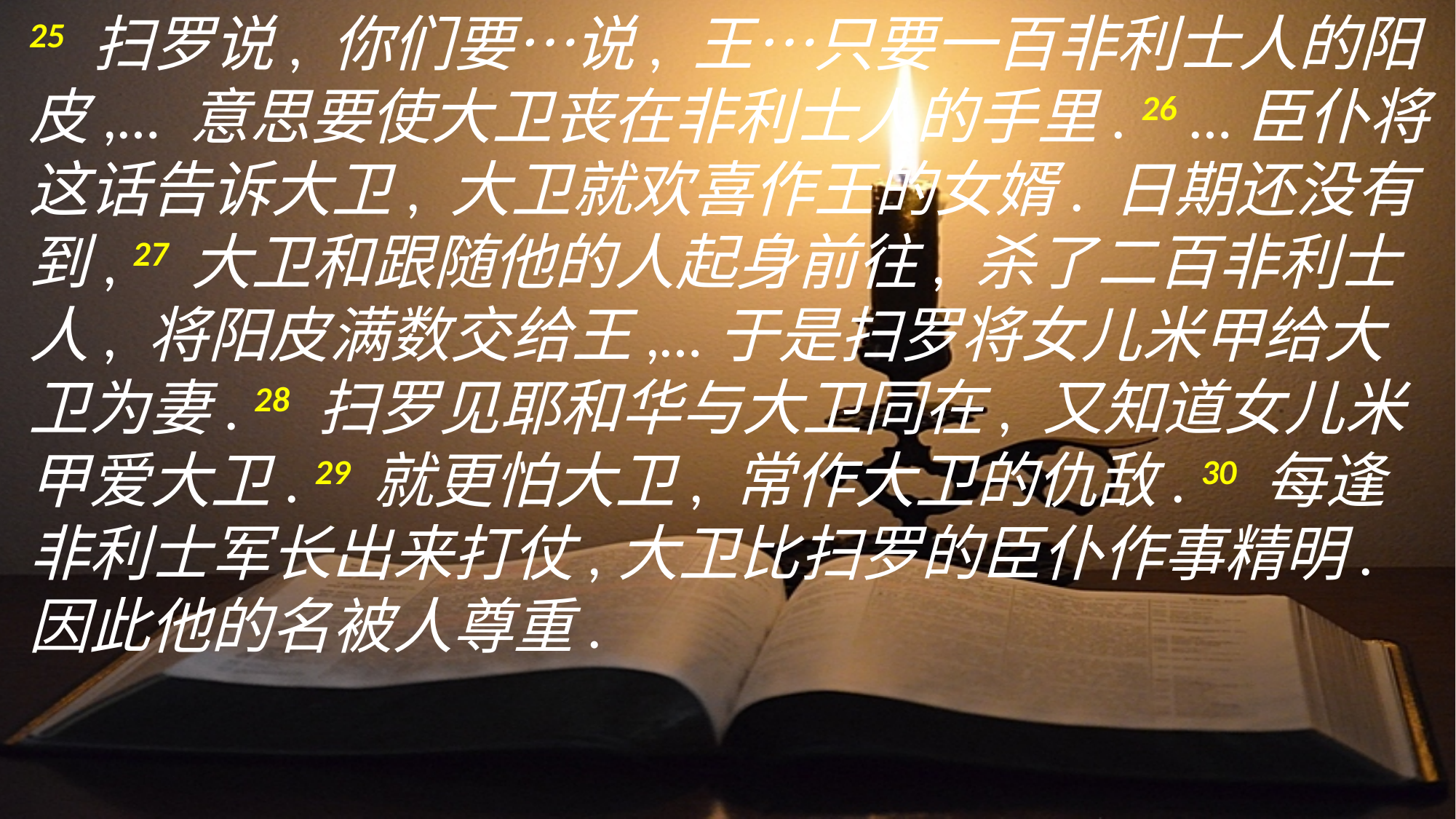

25 扫罗说, 你们要…说, 王…只要一百非利士人的阳皮,… 意思要使大卫丧在非利士人的手里. 26 …臣仆将这话告诉大卫, 大卫就欢喜作王的女婿. 日期还没有到, 27 大卫和跟随他的人起身前往, 杀了二百非利士人, 将阳皮满数交给王,…于是扫罗将女儿米甲给大卫为妻. 28 扫罗见耶和华与大卫同在, 又知道女儿米甲爱大卫. 29 就更怕大卫, 常作大卫的仇敌. 30 每逢非利士军长出来打仗,大卫比扫罗的臣仆作事精明. 因此他的名被人尊重.